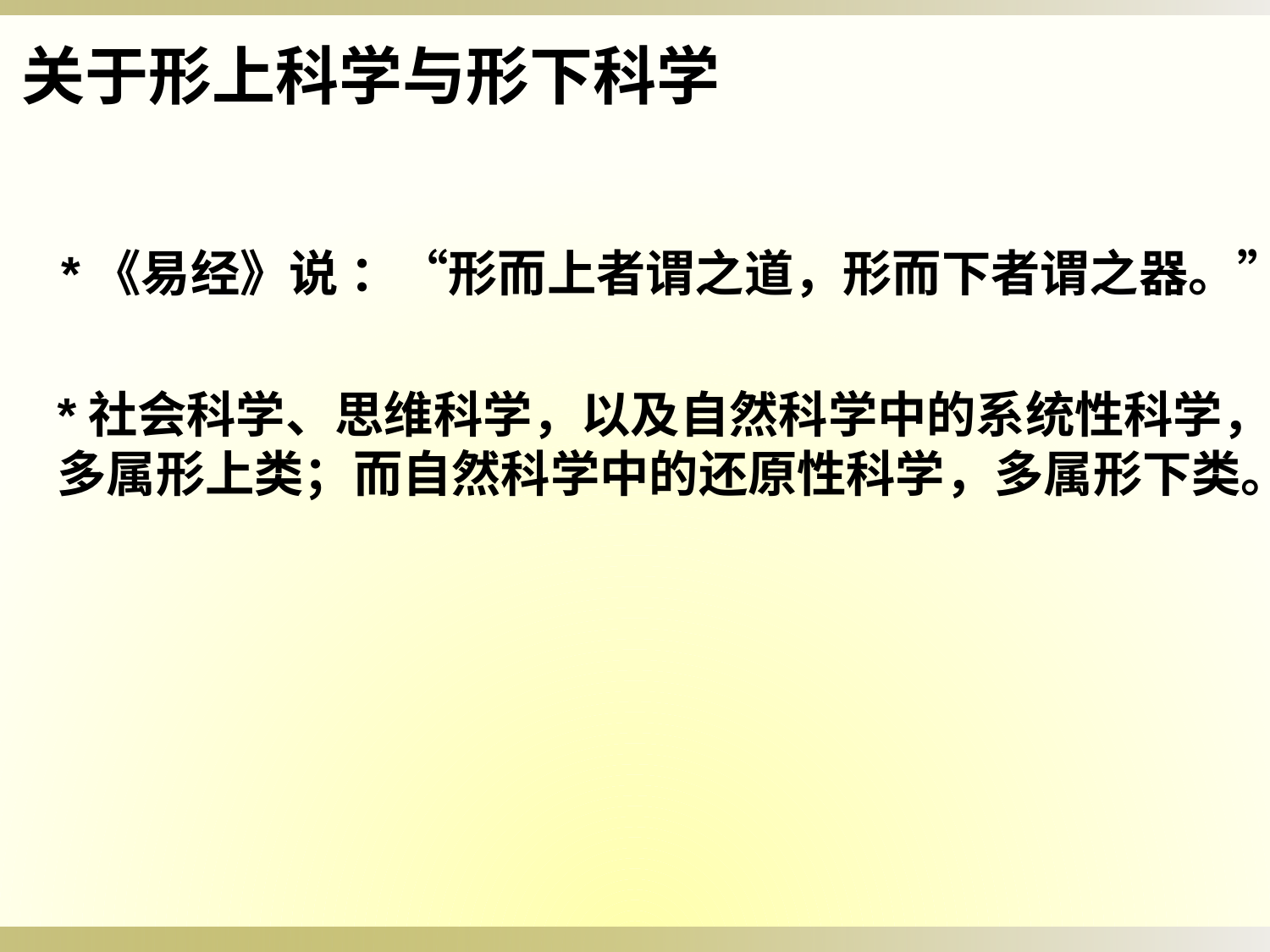

关于形上科学与形下科学
*《易经》说 ：“形而上者谓之道，形而下者谓之器。”
*社会科学、思维科学，以及自然科学中的系统性科学，
多属形上类；而自然科学中的还原性科学，多属形下类。